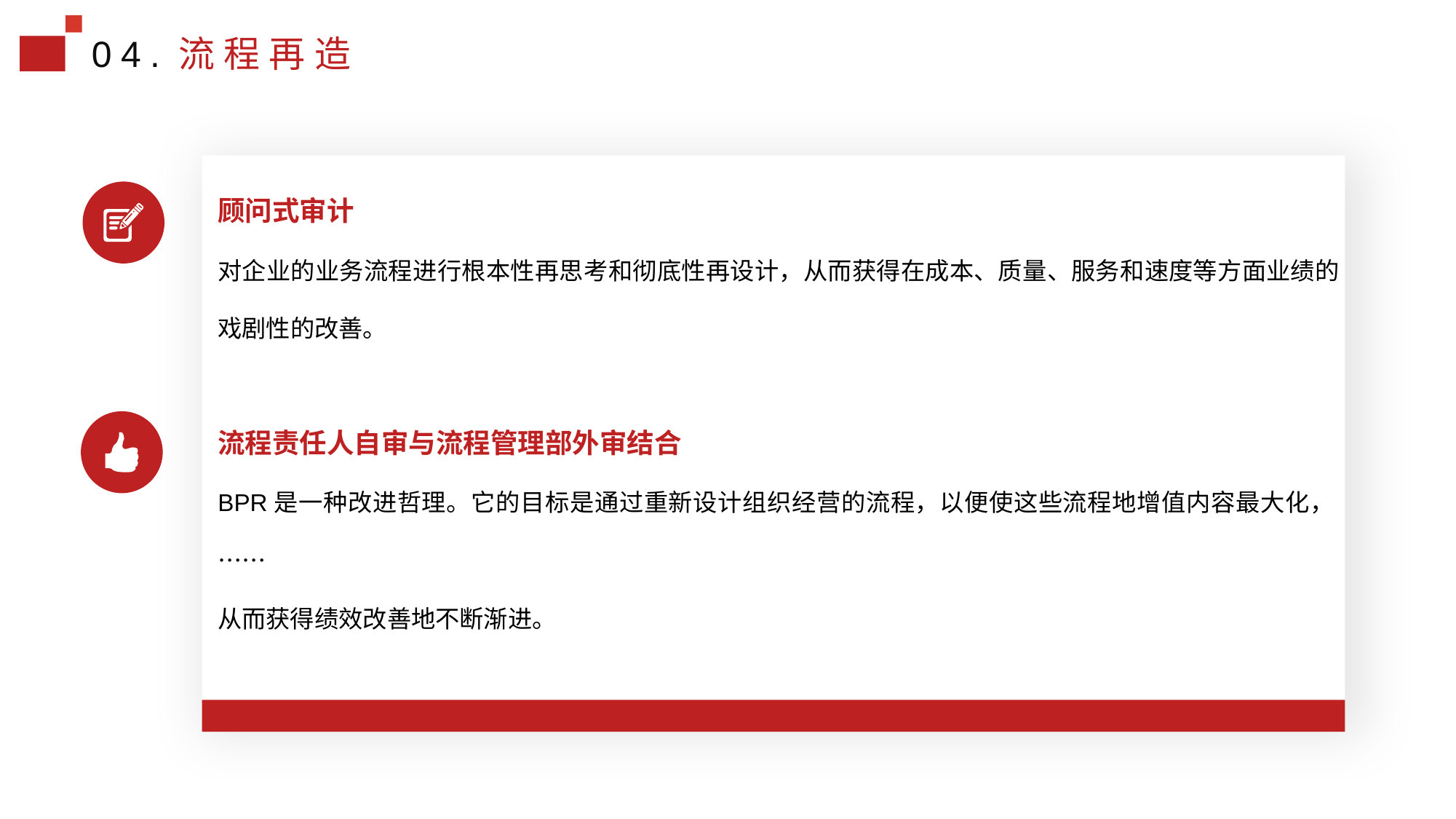

04.流程再造

顾问式审计
对企业的业务流程进行根本性再思考和彻底性再设计，从而获得在成本、质量、服务和速度等方面业绩的戏剧性的改善。

流程责任人自审与流程管理部外审结合
BPR是一种改进哲理。它的目标是通过重新设计组织经营的流程，以便使这些流程地增值内容最大化，……
从而获得绩效改善地不断渐进。